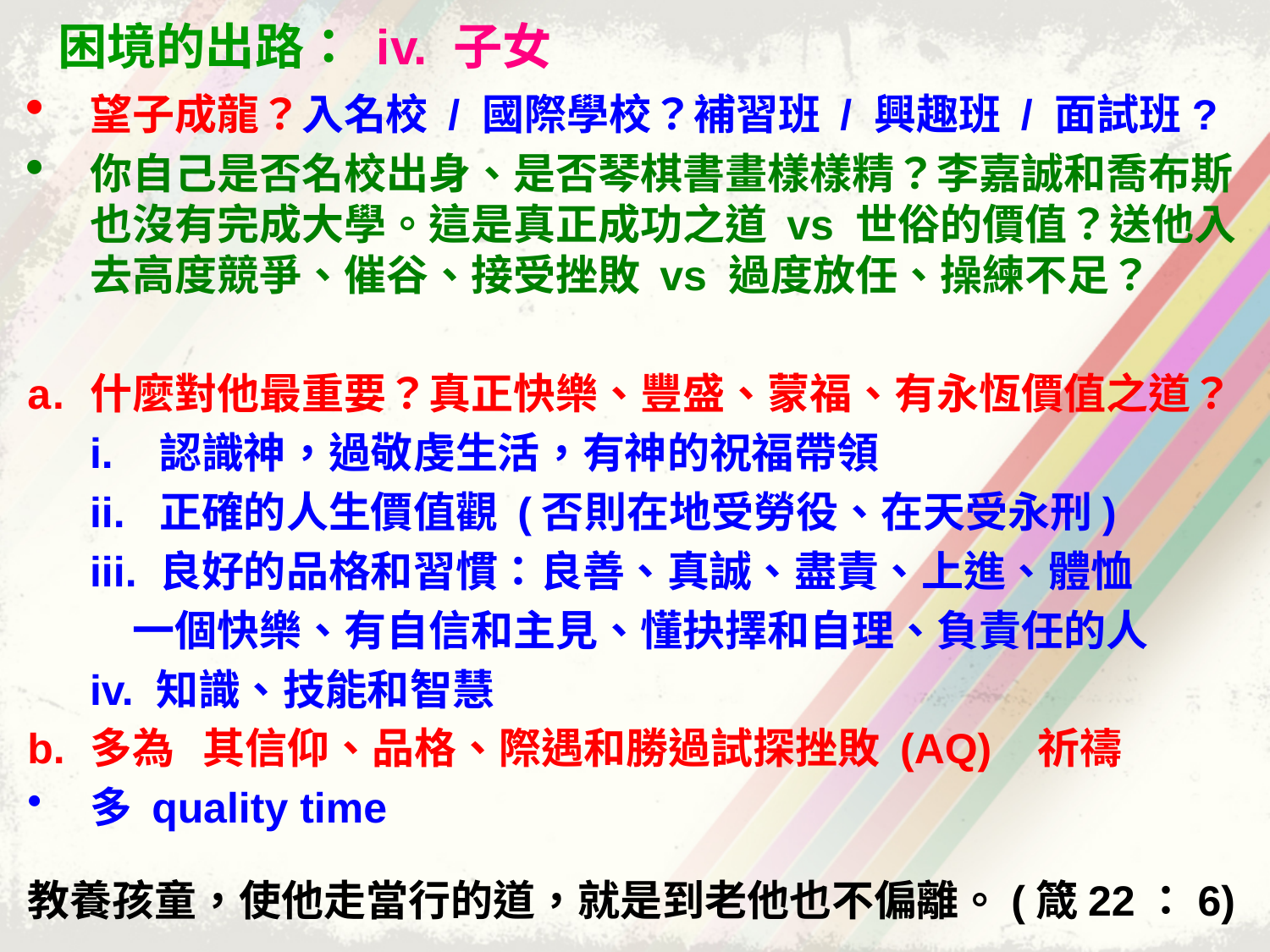

困境的出路： iv. 子女
望子成龍？入名校 / 國際學校？補習班 / 興趣班 / 面試班?
你自己是否名校出身、是否琴棋書畫樣樣精？李嘉誠和喬布斯也沒有完成大學。這是真正成功之道 vs 世俗的價值？送他入去高度競爭、催谷、接受挫敗 vs 過度放任、操練不足？

什麼對他最重要？真正快樂、豐盛、蒙福、有永恆價值之道？
	i.   認識神，過敬虔生活，有神的祝福帶領
	ii.  正確的人生價值觀 (否則在地受勞役、在天受永刑)
	iii. 良好的品格和習慣：良善、真誠、盡責、上進、體恤
          一個快樂、有自信和主見、懂抉擇和自理、負責任的人
	iv. 知識、技能和智慧
b.	多為   其信仰、品格、際遇和勝過試探挫敗 (AQ)   祈禱
多 quality time

教養孩童，使他走當行的道，就是到老他也不偏離。(箴22：6)